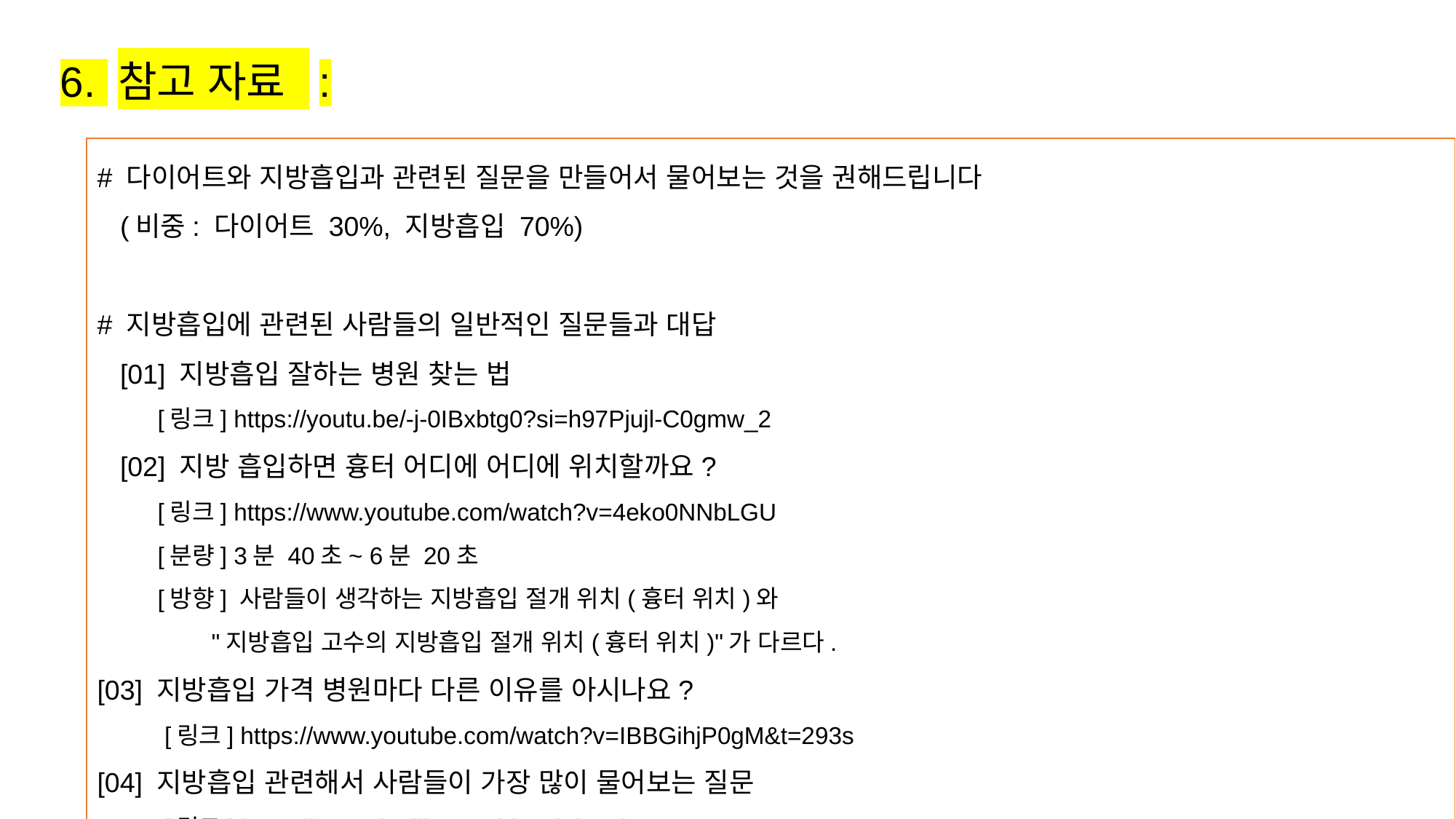

6. 참고 자료  :

# 다이어트와 지방흡입과 관련된 질문을 만들어서 물어보는 것을 권해드립니다
   (비중: 다이어트 30%, 지방흡입 70%)

# 지방흡입에 관련된 사람들의 일반적인 질문들과 대답
   [01] 지방흡입 잘하는 병원 찾는 법
         [링크] https://youtu.be/-j-0IBxbtg0?si=h97Pjujl-C0gmw_2
   [02] 지방 흡입하면 흉터 어디에 어디에 위치할까요?
         [링크] https://www.youtube.com/watch?v=4eko0NNbLGU
         [분량] 3분 40초~ 6분 20초
         [방향] 사람들이 생각하는 지방흡입 절개 위치(흉터 위치)와
                 "지방흡입 고수의 지방흡입 절개 위치(흉터 위치)"가 다르다.
[03] 지방흡입 가격 병원마다 다른 이유를 아시나요?
          [링크] https://www.youtube.com/watch?v=IBBGihjP0gM&t=293s
[04] 지방흡입 관련해서 사람들이 가장 많이 물어보는 질문
          [링크] https://youtu.be/ljizImUxhj4?si=kM9lxCCYqWP3AqGy
[05] 그외 관련한 질문
        복근성형 관련해서 사람들이 가장 물어보는 질문
        [링크] https://www.youtube.com/watch?v=hHscTUCHy-4